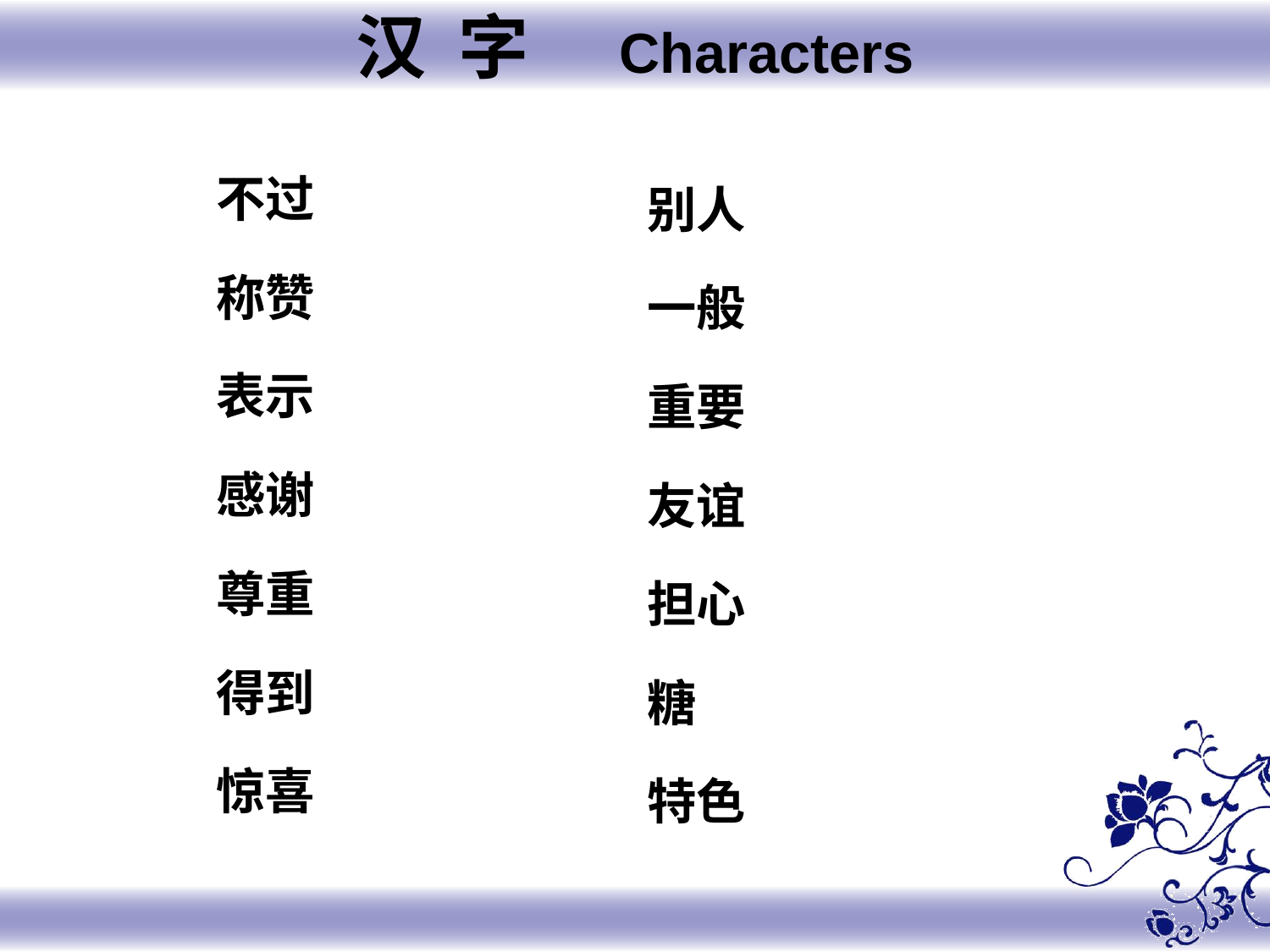

汉  字     Characters
不过
称赞
表示
感谢
尊重
得到
惊喜
别人
一般
重要
友谊
担心
糖
特色